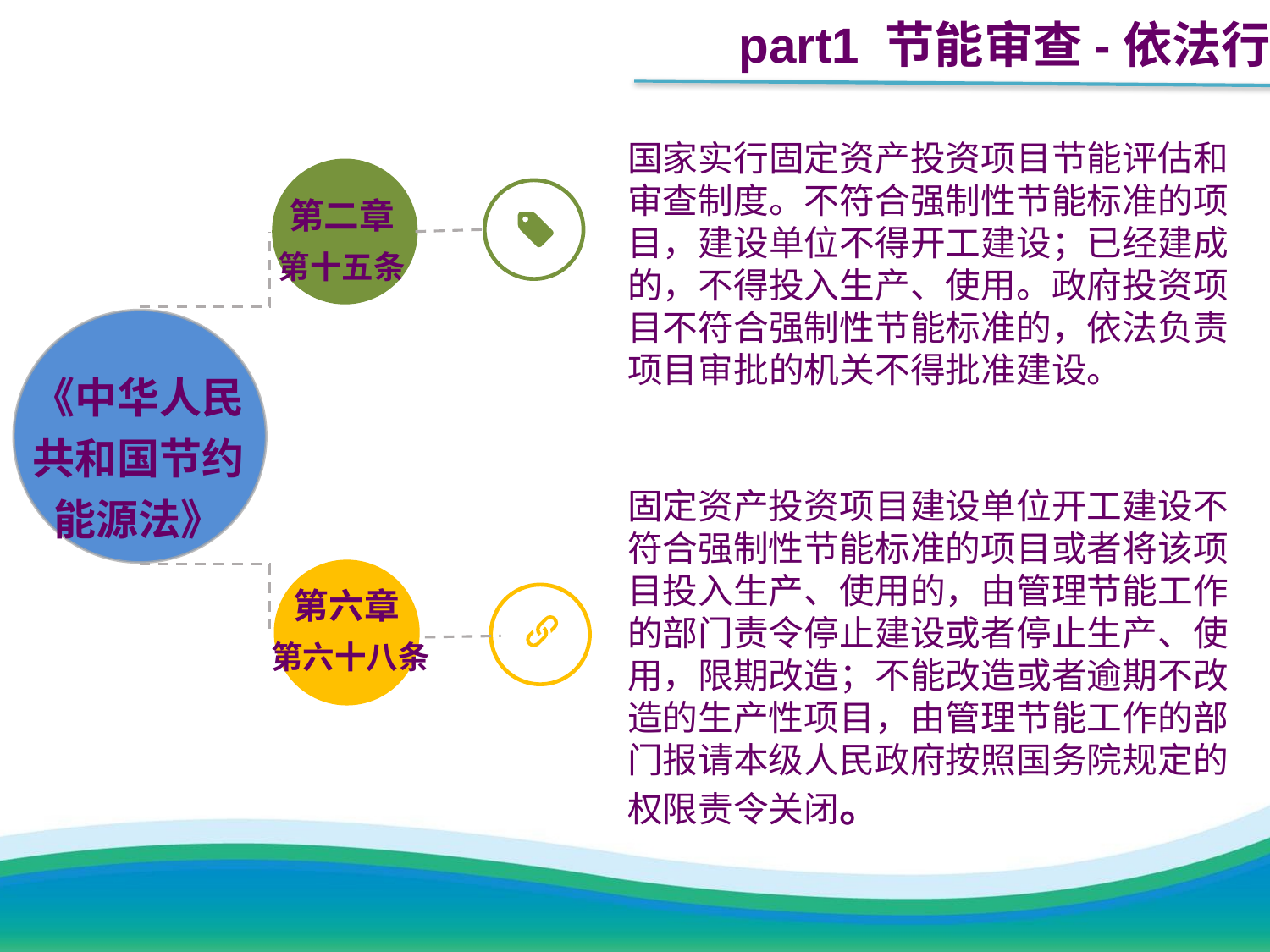

part1 节能审查-依法行政
#
国家实行固定资产投资项目节能评估和审查制度。不符合强制性节能标准的项目，建设单位不得开工建设；已经建成的，不得投入生产、使用。政府投资项目不符合强制性节能标准的，依法负责项目审批的机关不得批准建设。
第二章
第十五条

《中华人民共和国节约能源法》
固定资产投资项目建设单位开工建设不符合强制性节能标准的项目或者将该项目投入生产、使用的，由管理节能工作的部门责令停止建设或者停止生产、使用，限期改造；不能改造或者逾期不改造的生产性项目，由管理节能工作的部门报请本级人民政府按照国务院规定的权限责令关闭。
第六章
第六十八条